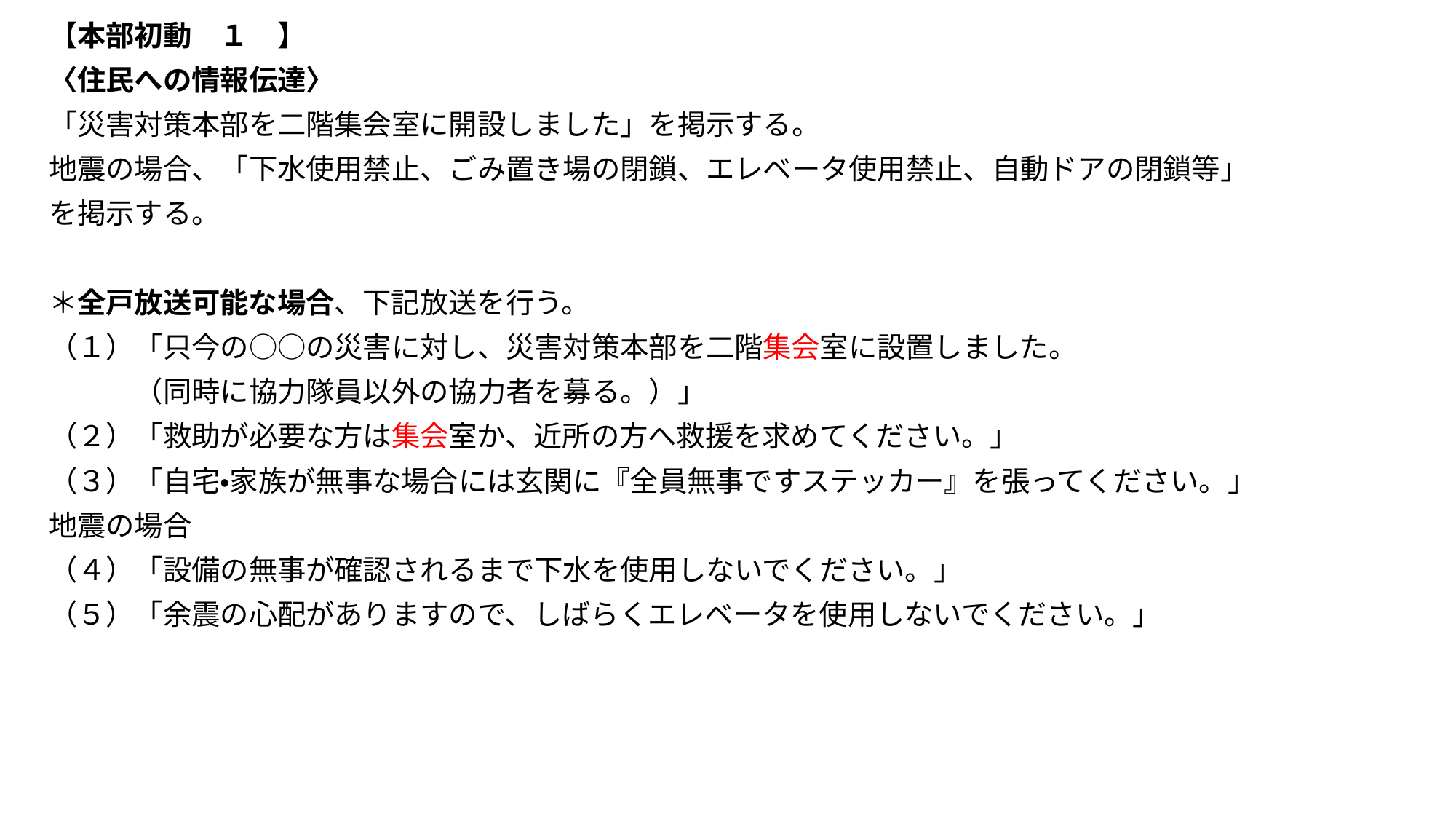

【本部初動　１　】
〈住民への情報伝達〉
「災害対策本部を二階集会室に開設しました」を掲示する。
地震の場合、「下水使用禁止、ごみ置き場の閉鎖、エレベータ使用禁止、自動ドアの閉鎖等」
を掲示する。

＊全戸放送可能な場合、下記放送を行う。
（１）「只今の○○の災害に対し、災害対策本部を二階集会室に設置しました。
　　　（同時に協力隊員以外の協力者を募る。）」
（２）「救助が必要な方は集会室か、近所の方へ救援を求めてください。」
（３）「自宅・家族が無事な場合には玄関に『全員無事ですステッカー』を張ってください。」
地震の場合
（４）「設備の無事が確認されるまで下水を使用しないでください。」
（５）「余震の心配がありますので、しばらくエレベータを使用しないでください。」